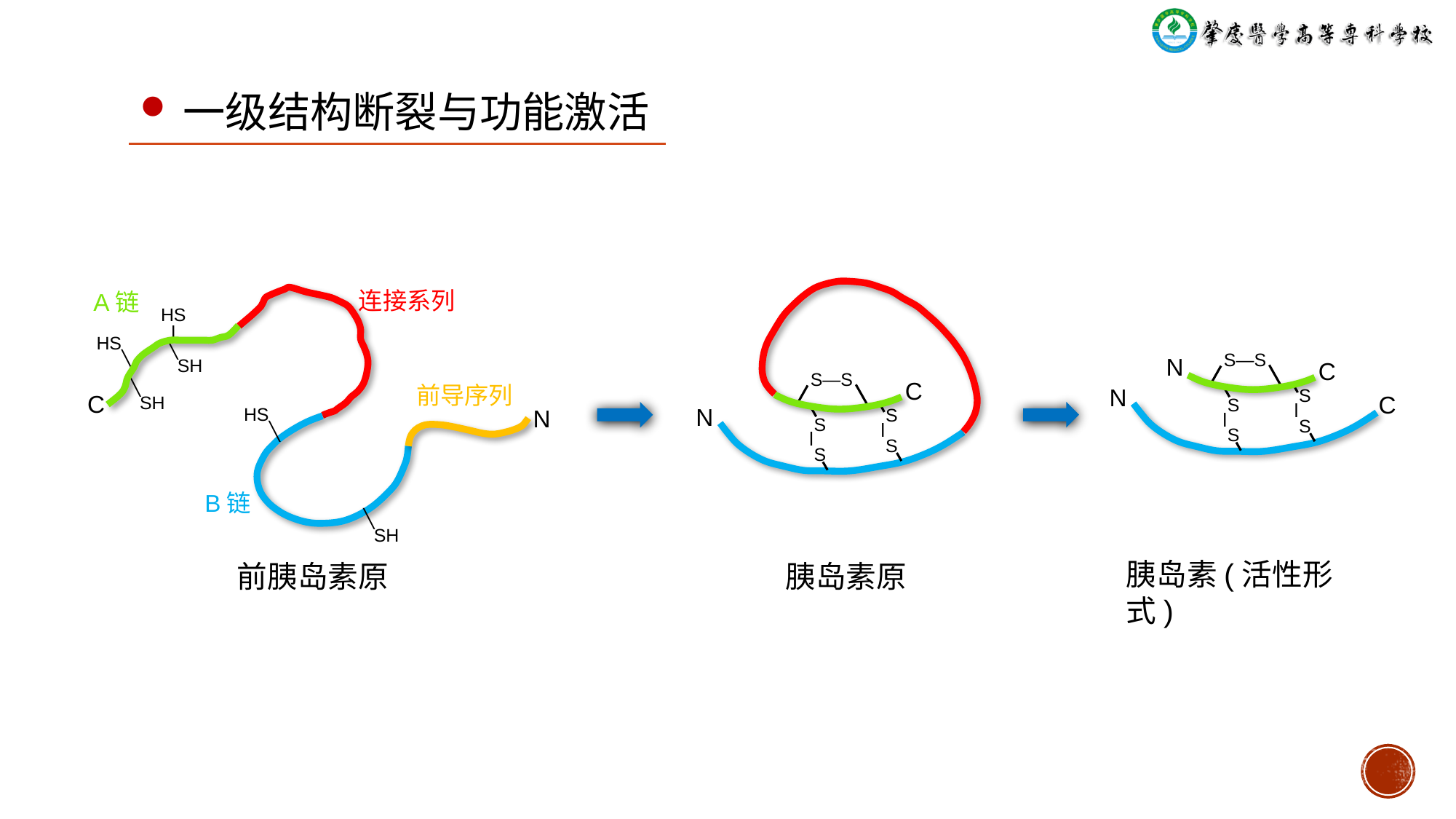

一级结构断裂与功能激活

S—S
C

N
 S
ⅼ
 S
 S
ⅼ
 S

A链

连接系列
HS
  ⅼ

HS
     ╲
╲
  SH
╲
  SH
前导序列
C
N
HS
     ╲

B链
╲
  SH
S—S
N
C

N
 S
ⅼ
 S
C
 S
ⅼ
 S

胰岛素(活性形式)
前胰岛素原
胰岛素原